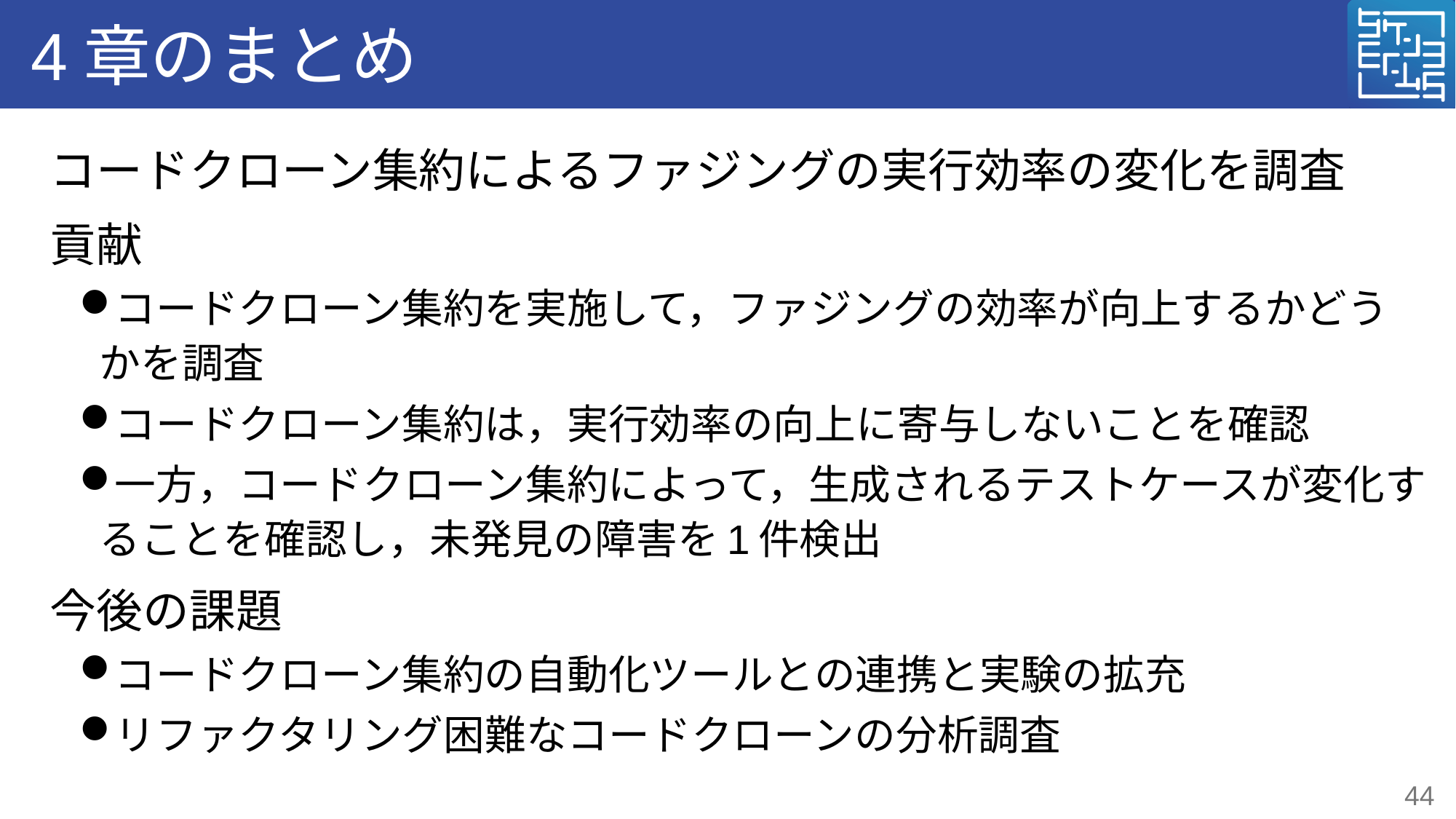

# 4章のまとめ
コードクローン集約によるファジングの実行効率の変化を調査
貢献
コードクローン集約を実施して，ファジングの効率が向上するかどうかを調査
コードクローン集約は，実行効率の向上に寄与しないことを確認
一方，コードクローン集約によって，生成されるテストケースが変化することを確認し，未発見の障害を1件検出
今後の課題
コードクローン集約の自動化ツールとの連携と実験の拡充
リファクタリング困難なコードクローンの分析調査
44